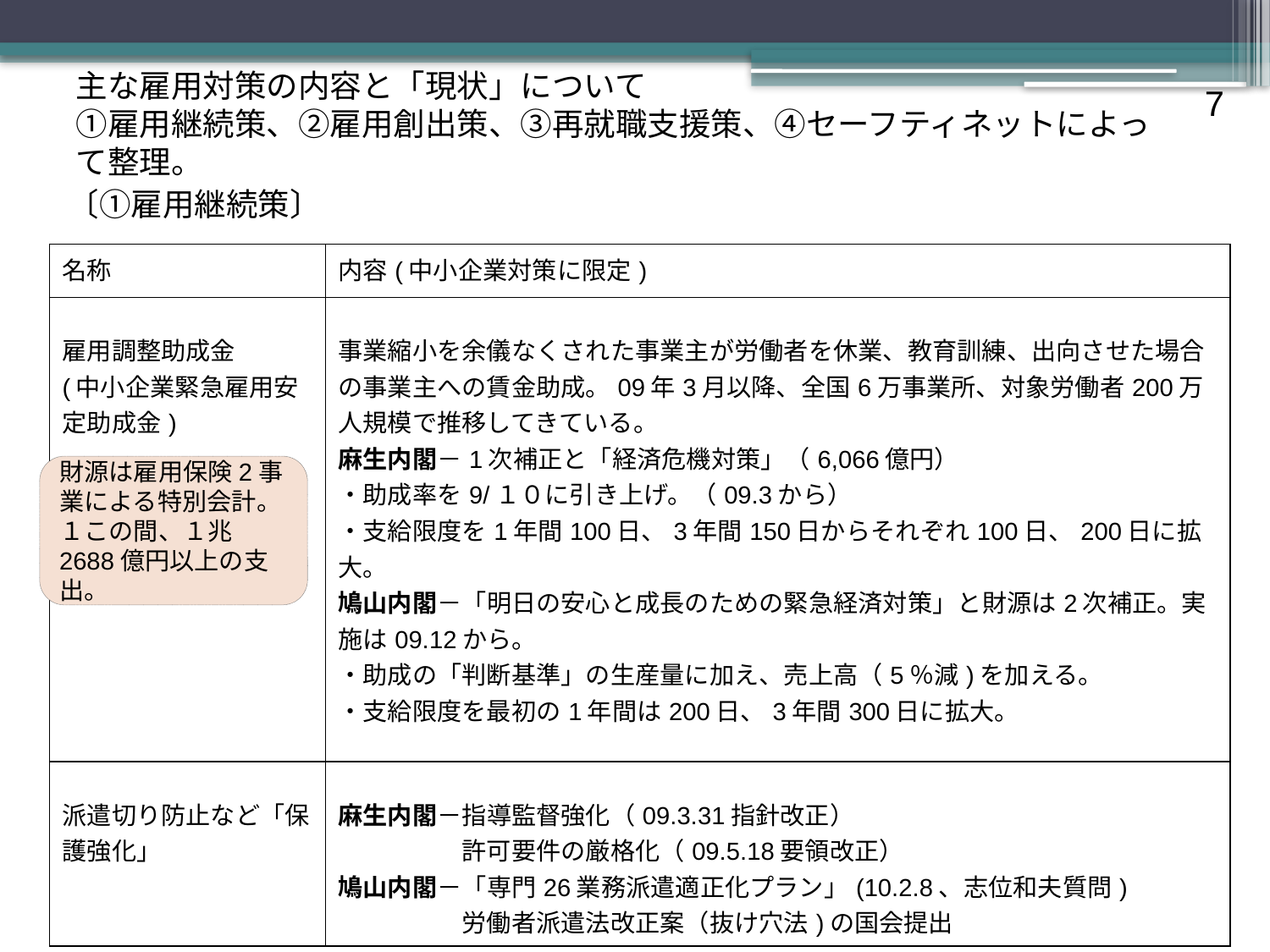

# 主な雇用対策の内容と「現状」について ①雇用継続策、②雇用創出策、③再就職支援策、④セーフティネットによって整理。
7
〔①雇用継続策〕
| 名称 | 内容(中小企業対策に限定) |
| --- | --- |
| 雇用調整助成金 (中小企業緊急雇用安定助成金) | 事業縮小を余儀なくされた事業主が労働者を休業、教育訓練、出向させた場合の事業主への賃金助成。09年3月以降、全国6万事業所、対象労働者200万人規模で推移してきている。 麻生内閣－1次補正と「経済危機対策」（6,066億円） ・助成率を9/１０に引き上げ。（09.3から） ・支給限度を1年間100日、3年間150日からそれぞれ100日、200日に拡大。 鳩山内閣－「明日の安心と成長のための緊急経済対策」と財源は2次補正。実施は09.12から。 ・助成の「判断基準」の生産量に加え、売上高（5％減)を加える。 ・支給限度を最初の1年間は200日、3年間300日に拡大。 |
| 派遣切り防止など「保護強化」 | 麻生内閣－指導監督強化（09.3.31指針改正） 　　　　　許可要件の厳格化（09.5.18要領改正） 鳩山内閣－「専門26業務派遣適正化プラン」(10.2.8、志位和夫質問) 　　　　　労働者派遣法改正案（抜け穴法)の国会提出 |
財源は雇用保険2事業による特別会計。
１この間、１兆2688億円以上の支出。